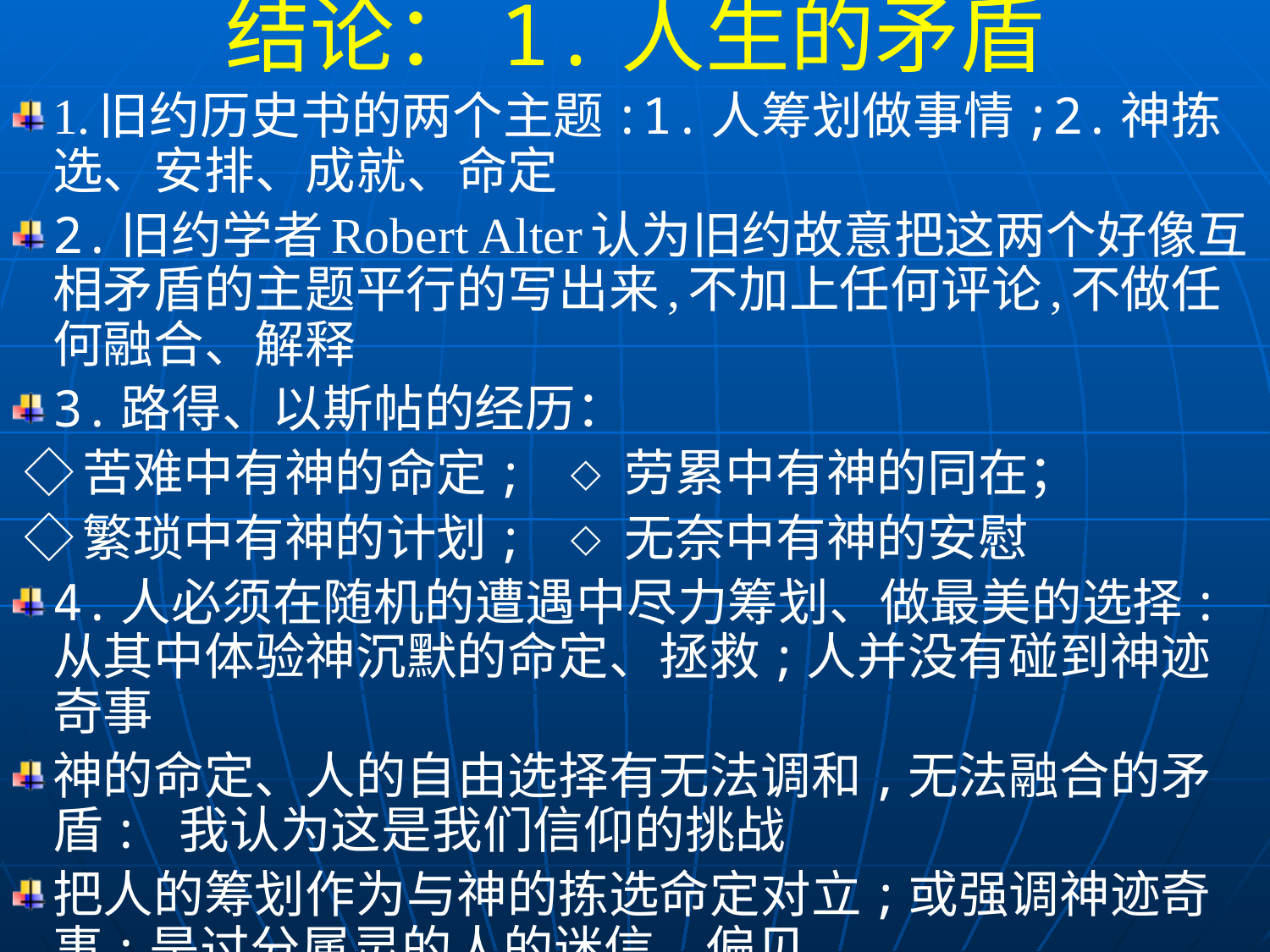

结论：1.人生的矛盾
1.旧约历史书的两个主题:1.人筹划做事情;2.神拣选、安排、成就、命定
2.旧约学者Robert Alter认为旧约故意把这两个好像互相矛盾的主题平行的写出来,不加上任何评论,不做任何融合、解释
3.路得、以斯帖的经历：
 ◇苦难中有神的命定; ◇劳累中有神的同在；
 ◇繁琐中有神的计划; ◇无奈中有神的安慰
4.人必须在随机的遭遇中尽力筹划、做最美的选择:从其中体验神沉默的命定、拯救;人并没有碰到神迹奇事
神的命定、人的自由选择有无法调和,无法融合的矛盾: 我认为这是我们信仰的挑战
把人的筹划作为与神的拣选命定对立;或强调神迹奇事:是过分属灵的人的迷信、偏见